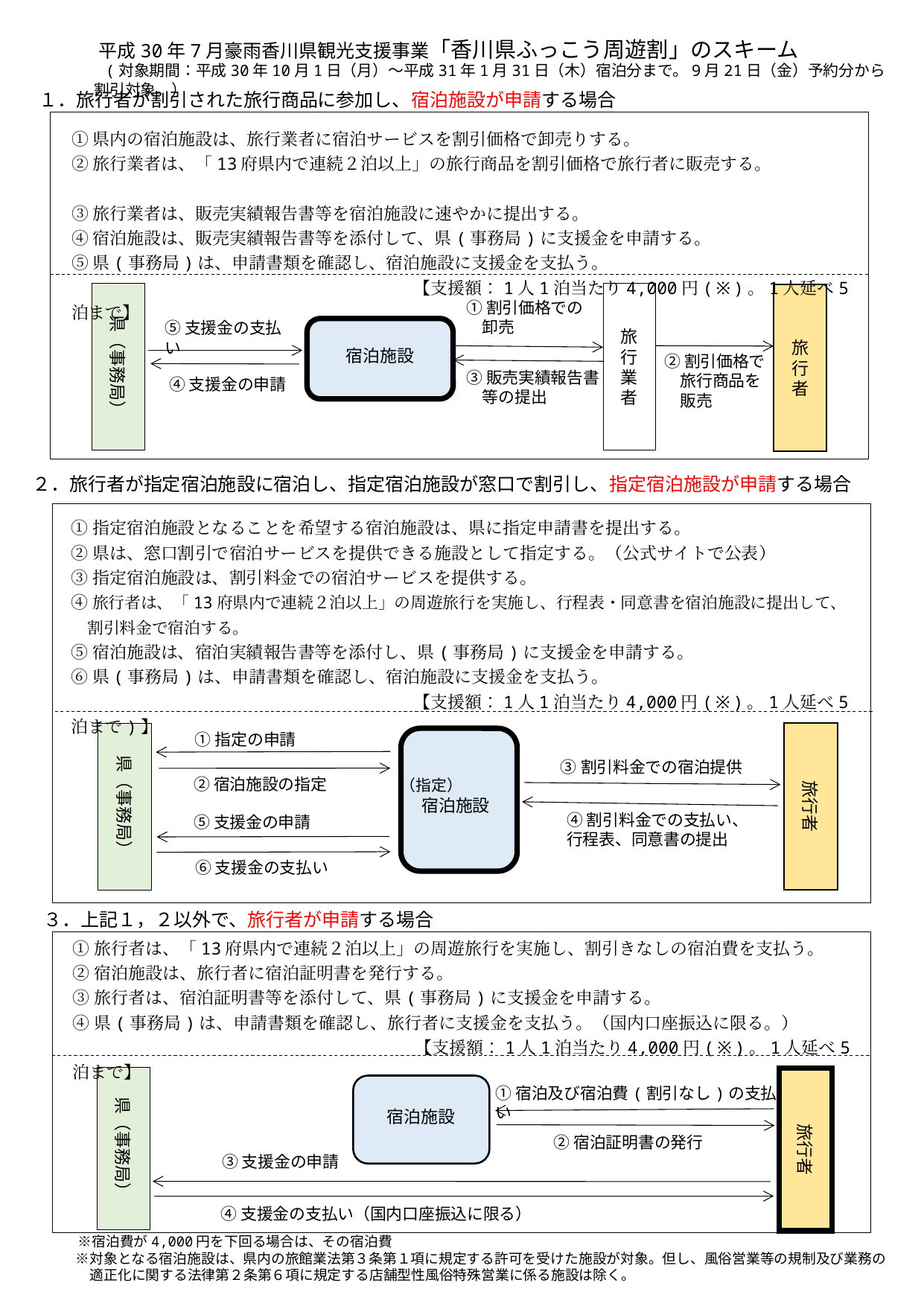

平成30年7月豪雨香川県観光支援事業「香川県ふっこう周遊割」のスキーム
 (対象期間：平成30年10月1日（月）～平成31年1月31日（木）宿泊分まで。9月21日（金）予約分から割引対象。）
１．旅行者が割引された旅行商品に参加し、宿泊施設が申請する場合

①県内の宿泊施設は、旅行業者に宿泊サービスを割引価格で卸売りする。
②旅行業者は、「13府県内で連続２泊以上」の旅行商品を割引価格で旅行者に販売する。
③旅行業者は、販売実績報告書等を宿泊施設に速やかに提出する。
④宿泊施設は、販売実績報告書等を添付して、県(事務局)に支援金を申請する。
⑤県(事務局)は、申請書類を確認し、宿泊施設に支援金を支払う。
　　　　　　　　　　　　　　　　　　　　【支援額：1人1泊当たり4,000円(※)。1人延べ5泊まで】
県（事務局）
旅行業者
旅行者
①割引価格での
　卸売
⑤支援金の支払い

宿泊施設
②割引価格で
　旅行商品を
　販売
③販売実績報告書
　等の提出
④支援金の申請
２．旅行者が指定宿泊施設に宿泊し、指定宿泊施設が窓口で割引し、指定宿泊施設が申請する場合

①指定宿泊施設となることを希望する宿泊施設は、県に指定申請書を提出する。
②県は、窓口割引で宿泊サービスを提供できる施設として指定する。（公式サイトで公表）
③指定宿泊施設は、割引料金での宿泊サービスを提供する。
④旅行者は、「13府県内で連続２泊以上」の周遊旅行を実施し、行程表・同意書を宿泊施設に提出して、
　割引料金で宿泊する。
⑤宿泊施設は、宿泊実績報告書等を添付し、県(事務局)に支援金を申請する。
⑥県(事務局)は、申請書類を確認し、宿泊施設に支援金を支払う。
　　　　　　　　　　　　　　　　　　　　【支援額：1人1泊当たり4,000円(※)。1人延べ5泊まで)】

旅行者
県（事務局）
①指定の申請

③割引料金での宿泊提供
②宿泊施設の指定
（指定）
　 宿泊施設
④割引料金での支払い、
行程表、同意書の提出

⑤支援金の申請
⑥支援金の支払い
３．上記１，２以外で、旅行者が申請する場合
①旅行者は、「13府県内で連続２泊以上」の周遊旅行を実施し、割引きなしの宿泊費を支払う。
②宿泊施設は、旅行者に宿泊証明書を発行する。
③旅行者は、宿泊証明書等を添付して、県(事務局)に支援金を申請する。
④県(事務局)は、申請書類を確認し、旅行者に支援金を支払う。（国内口座振込に限る。）
　　　　　　　　　　　　　　　　　　　　【支援額：1人1泊当たり4,000円(※)。1人延べ5泊まで】

県（事務局）
旅行者

①宿泊及び宿泊費(割引なし)の支払い
宿泊施設
②宿泊証明書の発行
③支援金の申請
④支援金の支払い（国内口座振込に限る）
　※宿泊費が4,000円を下回る場合は、その宿泊費
　※対象となる宿泊施設は、県内の旅館業法第３条第１項に規定する許可を受けた施設が対象。但し、風俗営業等の規制及び業務の
　　適正化に関する法律第２条第６項に規定する店舗型性風俗特殊営業に係る施設は除く。